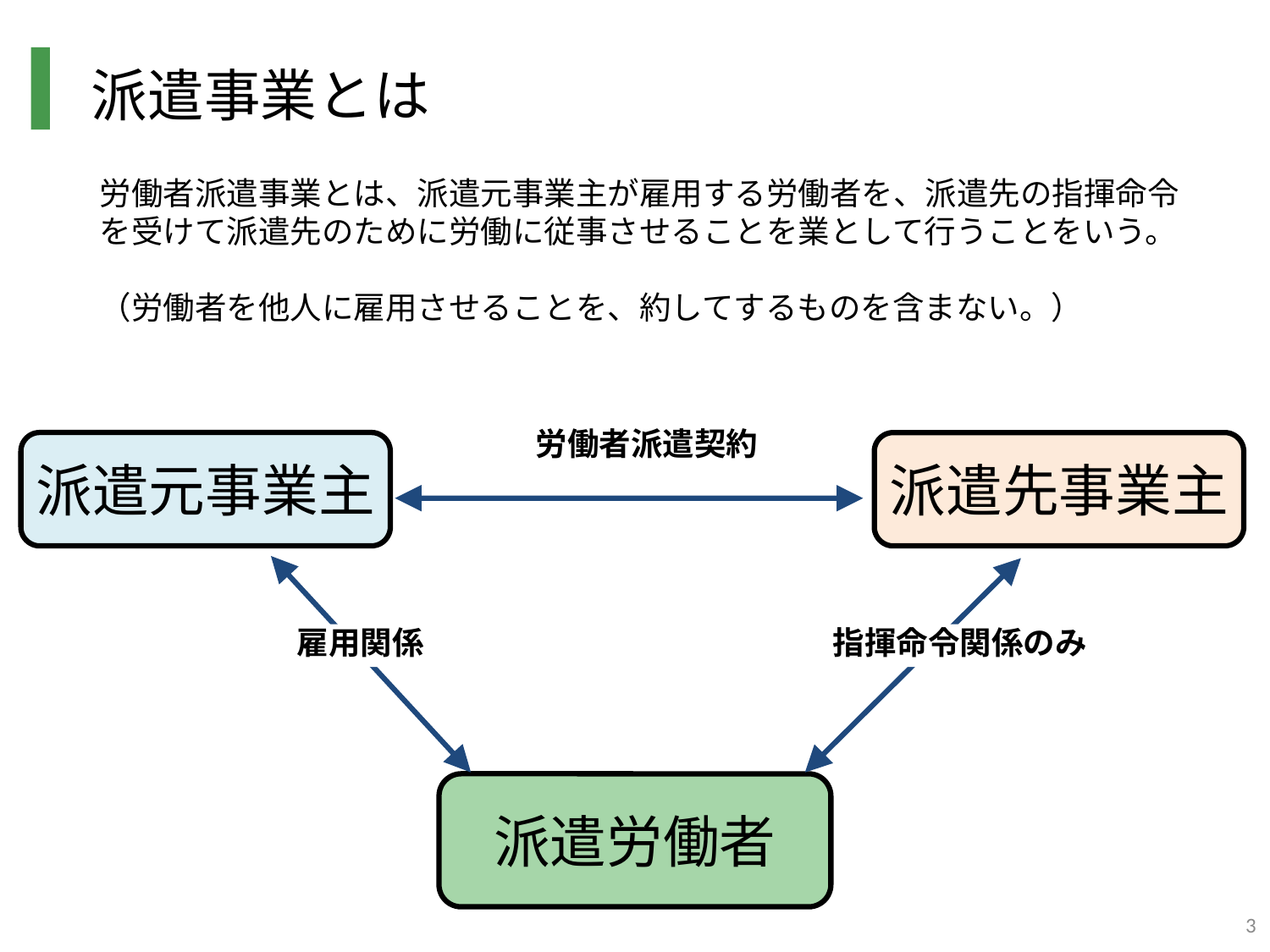

# 派遣事業とは
労働者派遣事業とは、派遣元事業主が雇用する労働者を、派遣先の指揮命令を受けて派遣先のために労働に従事させることを業として行うことをいう。

（労働者を他人に雇用させることを、約してするものを含まない。）
労働者派遣契約
派遣元事業主
派遣先事業主

雇用関係
指揮命令関係のみ
派遣労働者
3